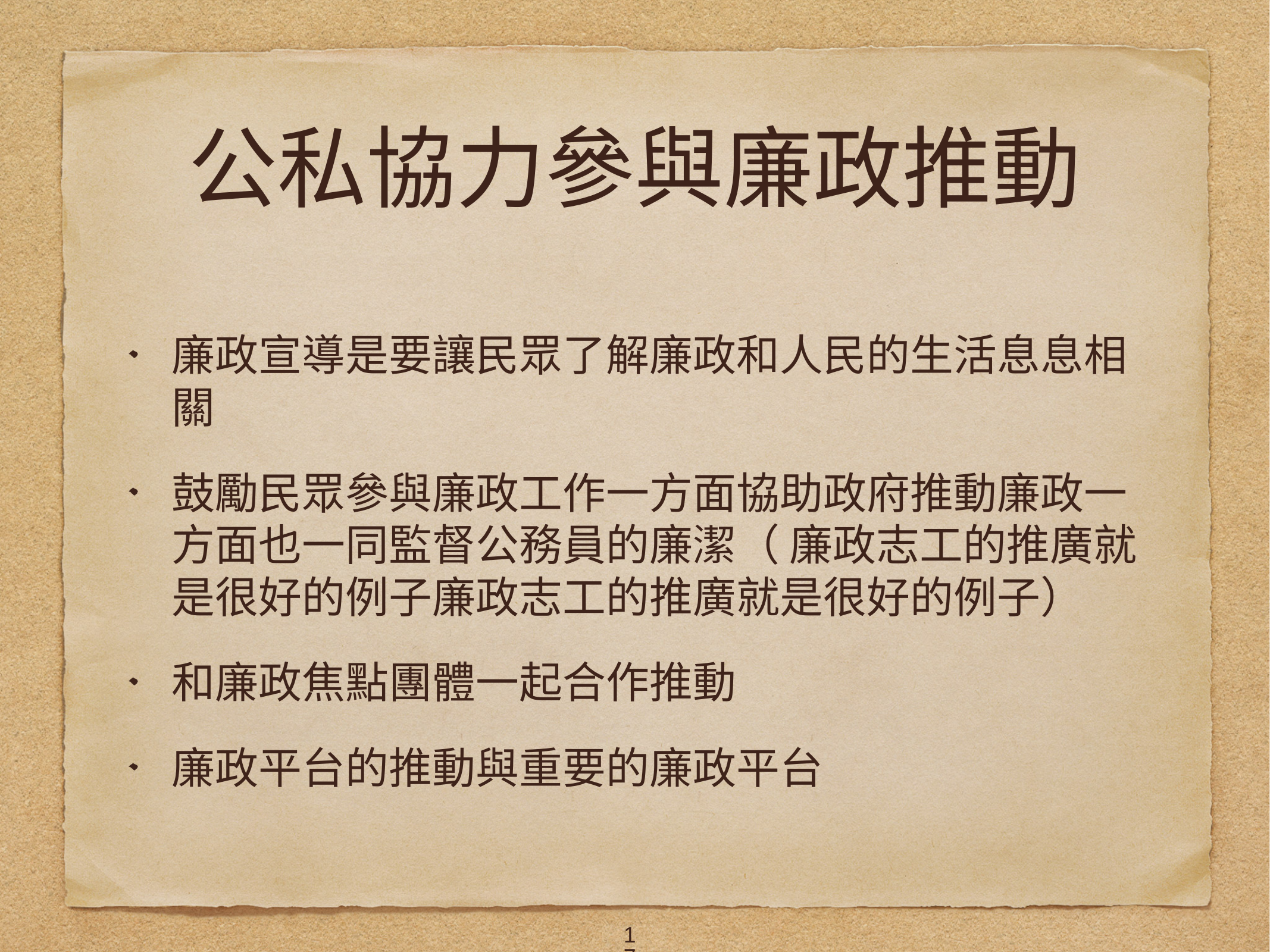

# 公私協力參與廉政推動
廉政宣導是要讓民眾了解廉政和人民的生活息息相關
鼓勵民眾參與廉政工作一方面協助政府推動廉政一方面也一同監督公務員的廉潔（ 廉政志工的推廣就是很好的例子廉政志工的推廣就是很好的例子）
和廉政焦點團體一起合作推動
廉政平台的推動與重要的廉政平台
17